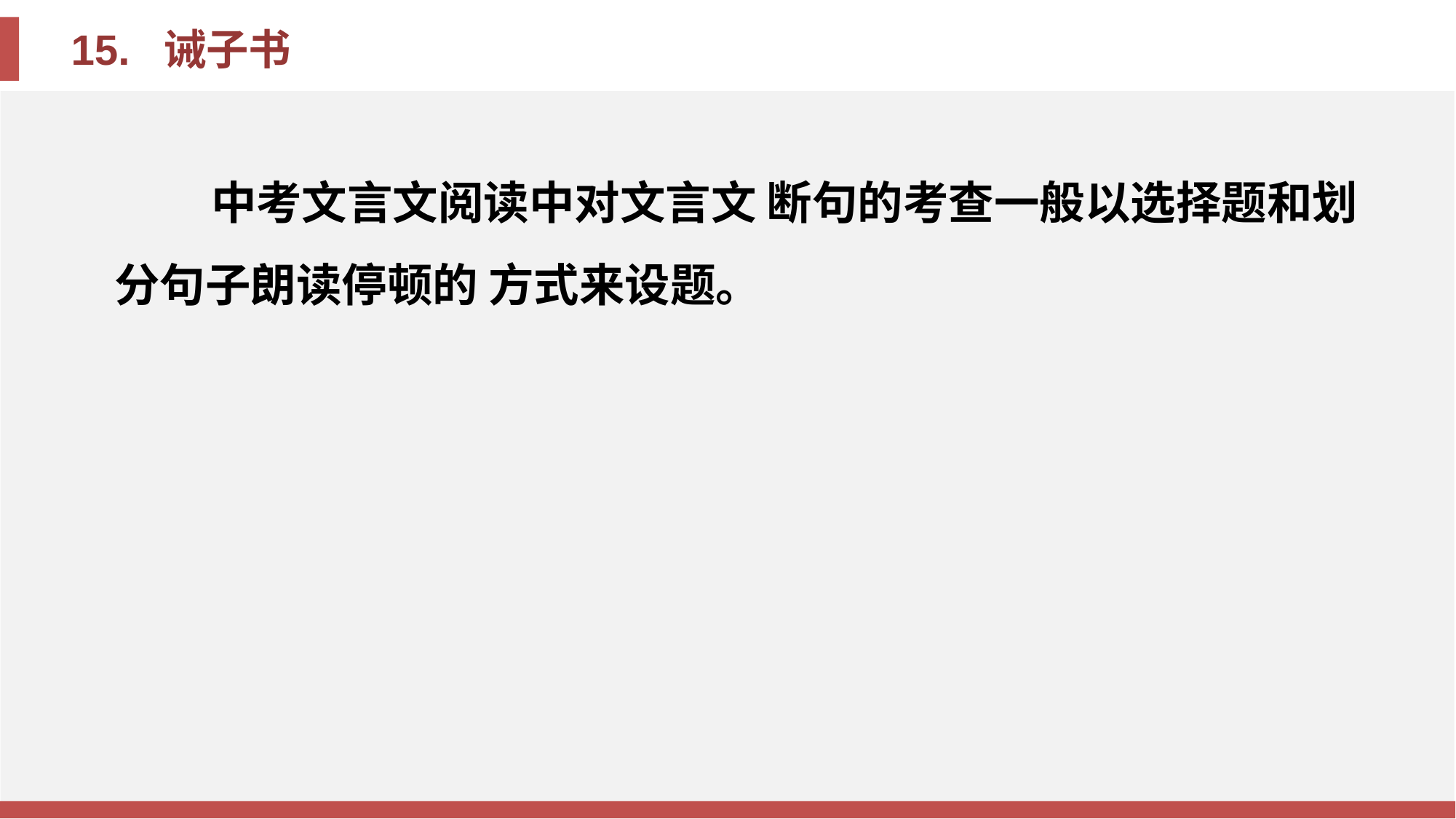

中考文言文阅读中对文言文 断句的考查一般以选择题和划分句子朗读停顿的 方式来设题。